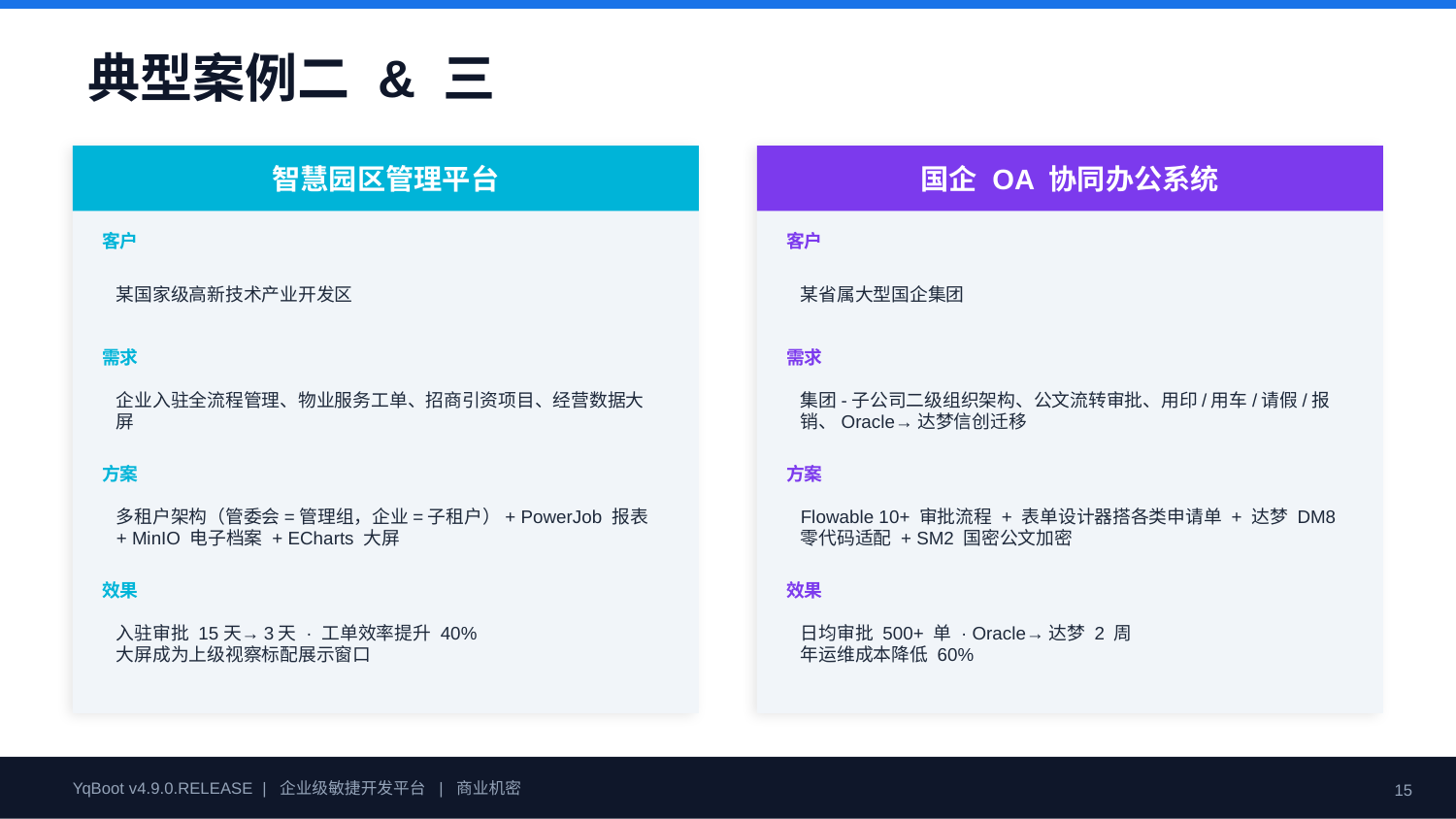

典型案例二 & 三

智慧园区管理平台

国企 OA 协同办公系统
客户
客户
某国家级高新技术产业开发区
某省属大型国企集团
需求
需求
企业入驻全流程管理、物业服务工单、招商引资项目、经营数据大屏
集团-子公司二级组织架构、公文流转审批、用印/用车/请假/报销、Oracle→达梦信创迁移
方案
方案
多租户架构（管委会=管理组，企业=子租户）+ PowerJob 报表 + MinIO 电子档案 + ECharts 大屏
Flowable 10+ 审批流程 + 表单设计器搭各类申请单 + 达梦 DM8 零代码适配 + SM2 国密公文加密
效果
效果
入驻审批 15天→3天 · 工单效率提升 40%
大屏成为上级视察标配展示窗口
日均审批 500+ 单 · Oracle→达梦 2 周
年运维成本降低 60%

YqBoot v4.9.0.RELEASE  |  企业级敏捷开发平台  |  商业机密
15